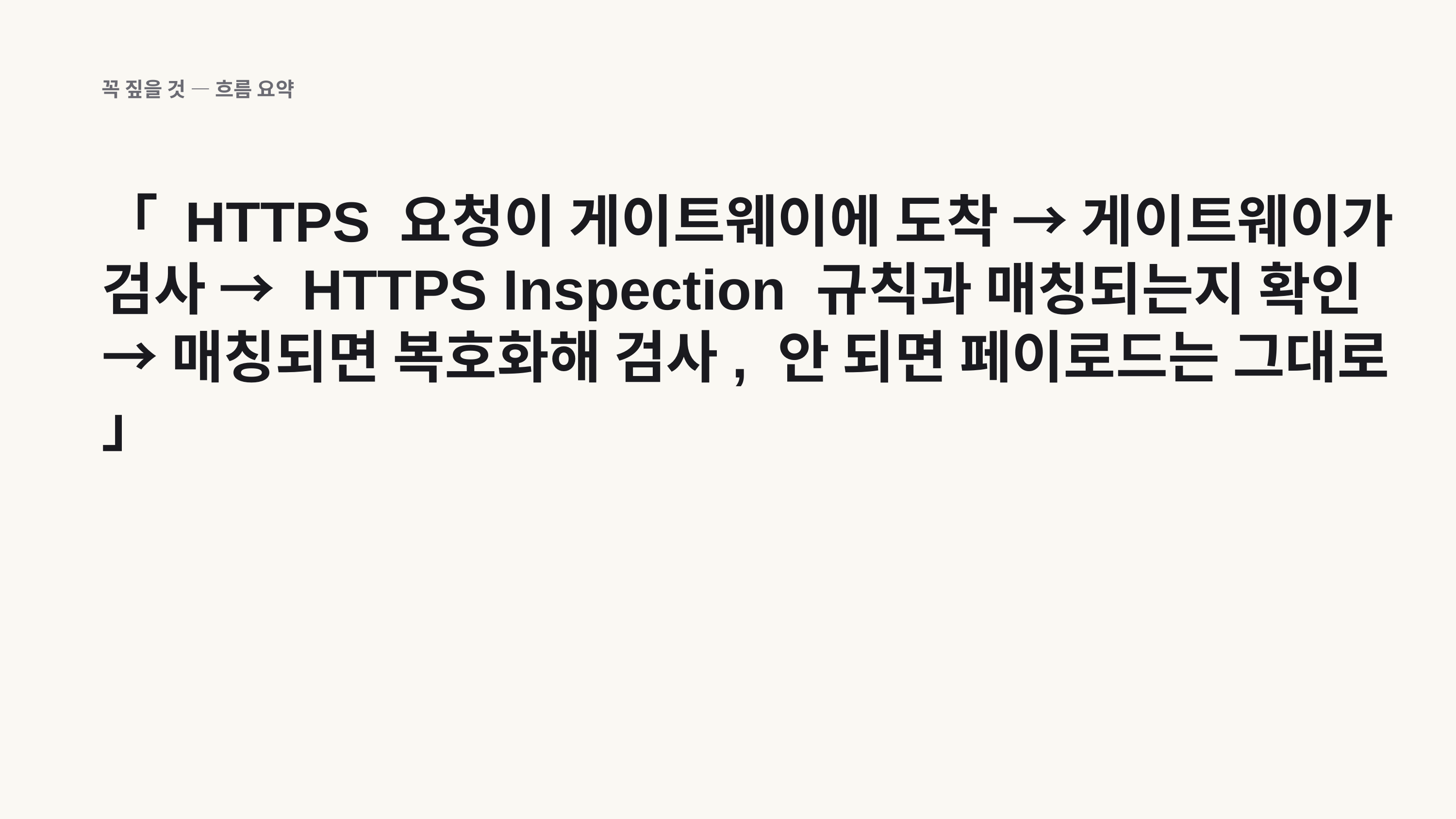

꼭 짚을 것 — 흐름 요약
「 HTTPS 요청이 게이트웨이에 도착 → 게이트웨이가 검사 → HTTPS Inspection 규칙과 매칭되는지 확인 → 매칭되면 복호화해 검사, 안 되면 페이로드는 그대로 」